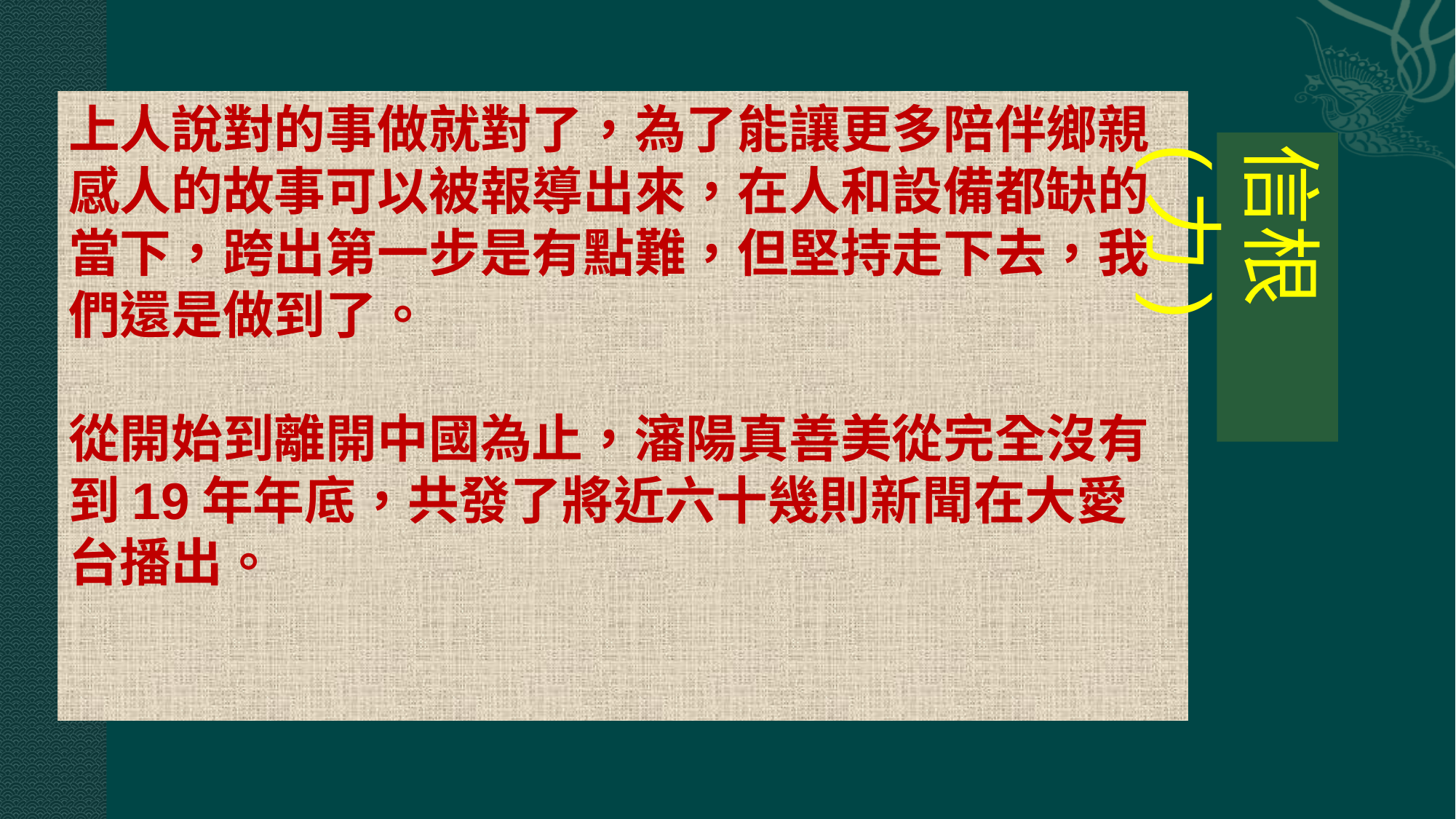

上人說對的事做就對了，為了能讓更多陪伴鄉親感人的故事可以被報導出來，在人和設備都缺的當下，跨出第一步是有點難，但堅持走下去，我們還是做到了。

從開始到離開中國為止，瀋陽真善美從完全沒有到19年年底，共發了將近六十幾則新聞在大愛台播出。

信根(力)